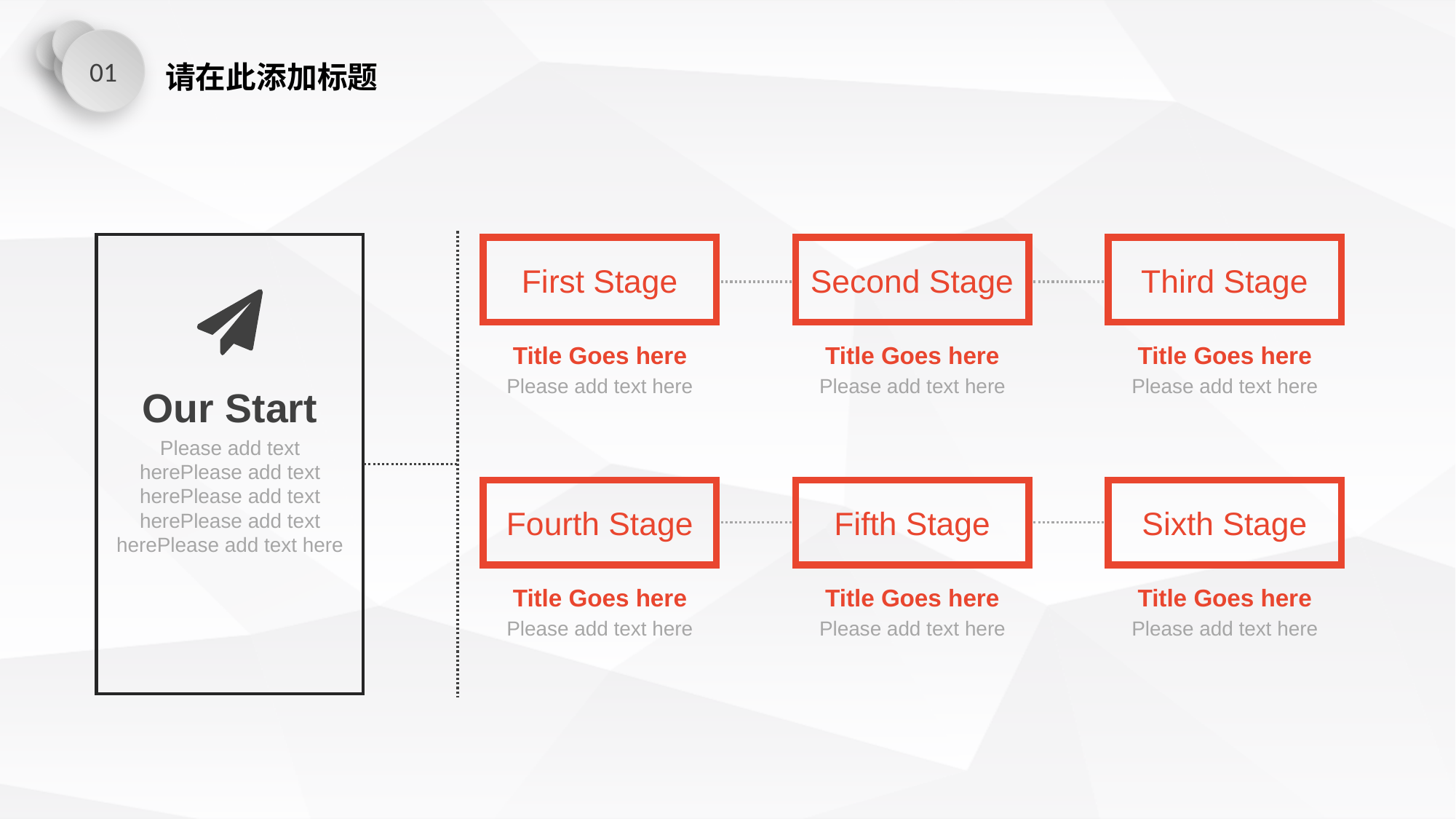

01
请在此添加标题

First Stage
Second Stage
Third Stage

Title Goes here
Please add text here
Title Goes here
Please add text here
Title Goes here
Please add text here
Our Start
Please add text herePlease add text herePlease add text herePlease add text herePlease add text here
Fourth Stage
Fifth Stage
Sixth Stage
Title Goes here
Please add text here
Title Goes here
Please add text here
Title Goes here
Please add text here